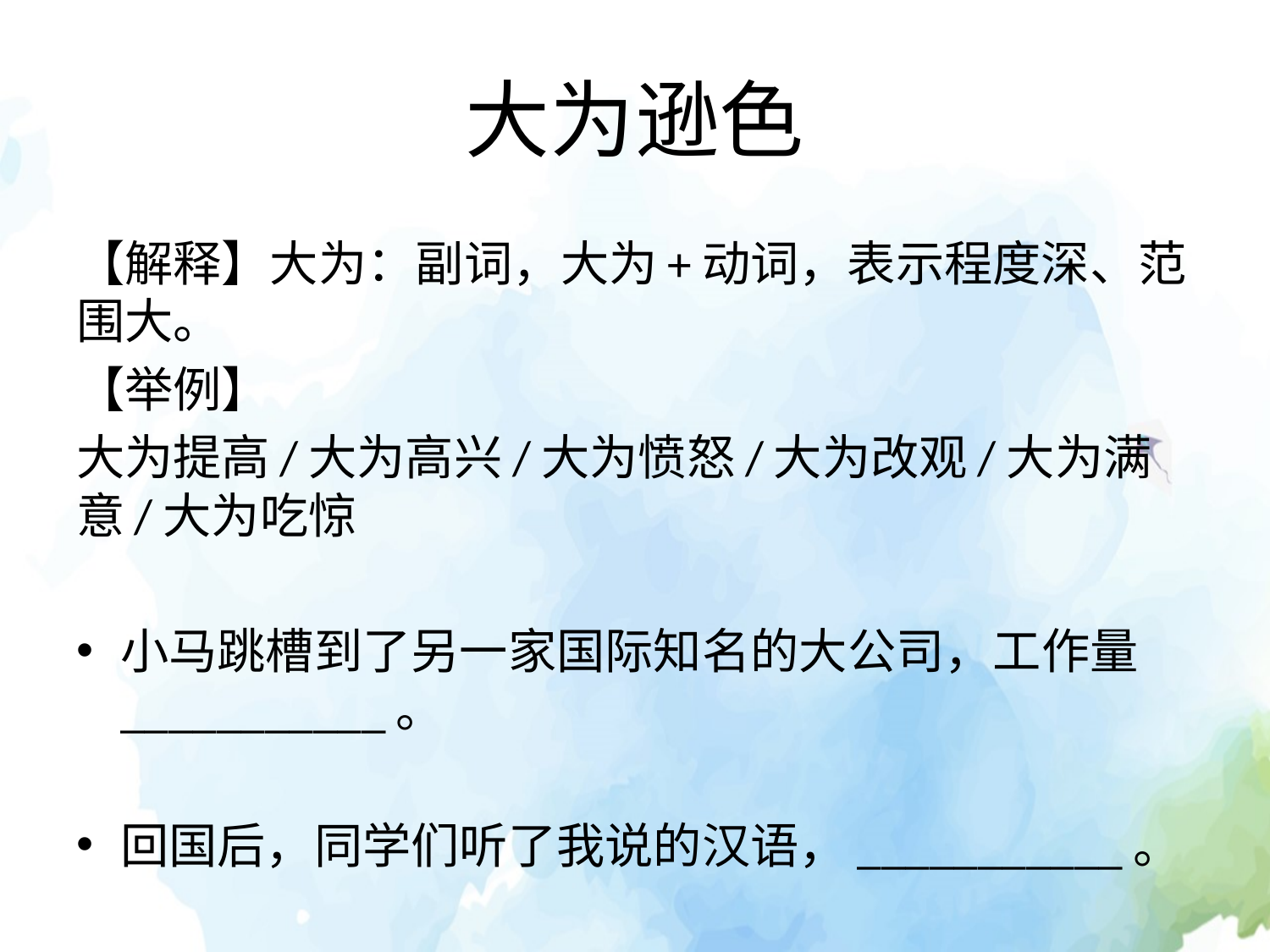

# 大为逊色
【解释】大为：副词，大为+动词，表示程度深、范围大。
【举例】
大为提高/大为高兴/大为愤怒/大为改观/大为满意/大为吃惊

小马跳槽到了另一家国际知名的大公司，工作量___________。

回国后，同学们听了我说的汉语，___________。